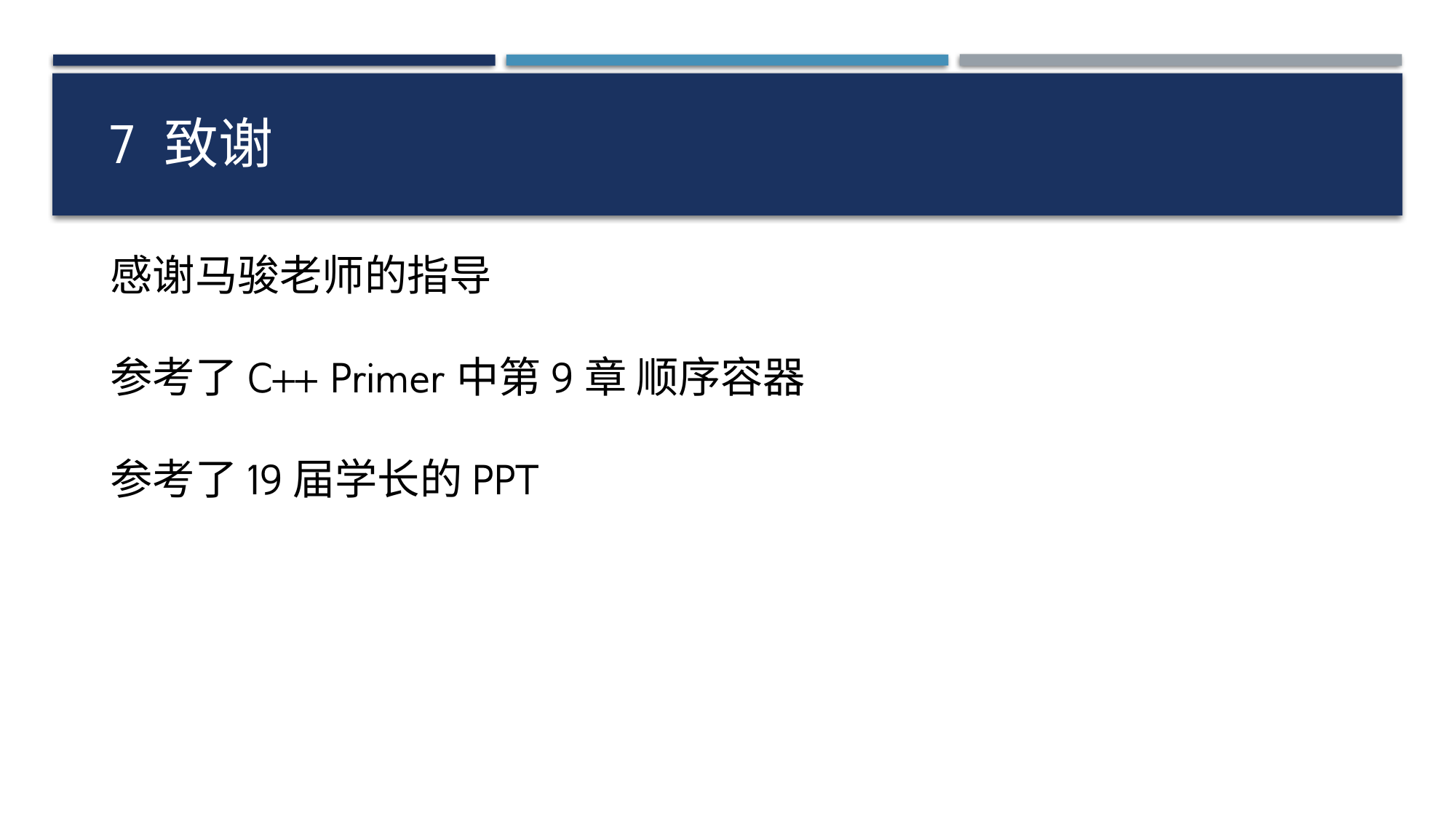

7 致谢
感谢马骏老师的指导

参考了C++ Primer中第9章 顺序容器

参考了19届学长的PPT